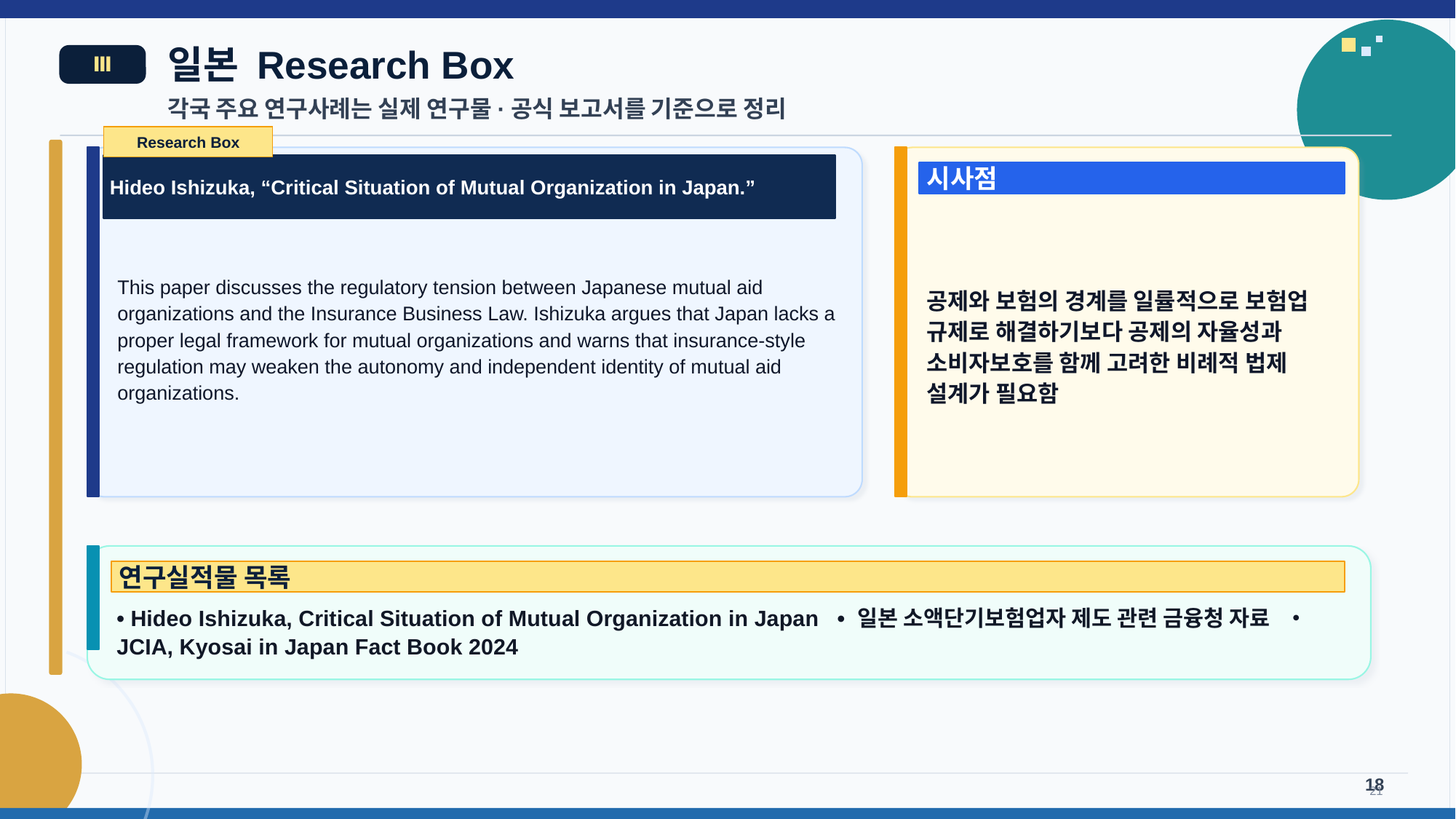

일본 Research Box

Ⅲ
각국 주요 연구사례는 실제 연구물·공식 보고서를 기준으로 정리
Research Box

Hideo Ishizuka, “Critical Situation of Mutual Organization in Japan.”
시사점
공제와 보험의 경계를 일률적으로 보험업 규제로 해결하기보다 공제의 자율성과 소비자보호를 함께 고려한 비례적 법제 설계가 필요함
This paper discusses the regulatory tension between Japanese mutual aid organizations and the Insurance Business Law. Ishizuka argues that Japan lacks a proper legal framework for mutual organizations and warns that insurance-style regulation may weaken the autonomy and independent identity of mutual aid organizations.

연구실적물 목록
• Hideo Ishizuka, Critical Situation of Mutual Organization in Japan   • 일본 소액단기보험업자 제도 관련 금융청 자료   • JCIA, Kyosai in Japan Fact Book 2024

18
21